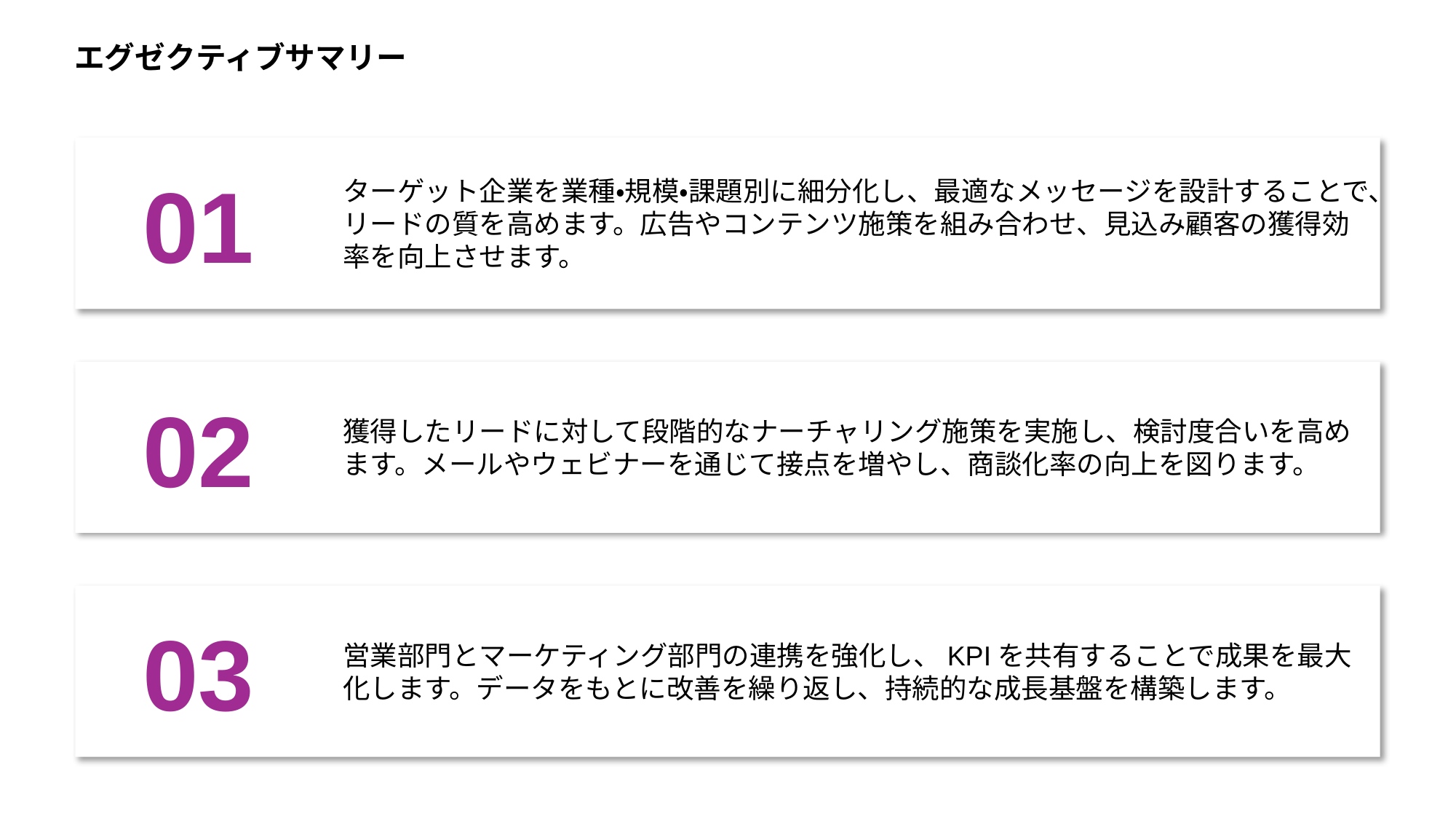

エグゼクティブサマリー
ターゲット企業を業種・規模・課題別に細分化し、最適なメッセージを設計することで、リードの質を高めます。広告やコンテンツ施策を組み合わせ、見込み顧客の獲得効率を向上させます。
01
獲得したリードに対して段階的なナーチャリング施策を実施し、検討度合いを高めます。メールやウェビナーを通じて接点を増やし、商談化率の向上を図ります。
02
営業部門とマーケティング部門の連携を強化し、KPIを共有することで成果を最大化します。データをもとに改善を繰り返し、持続的な成長基盤を構築します。
03